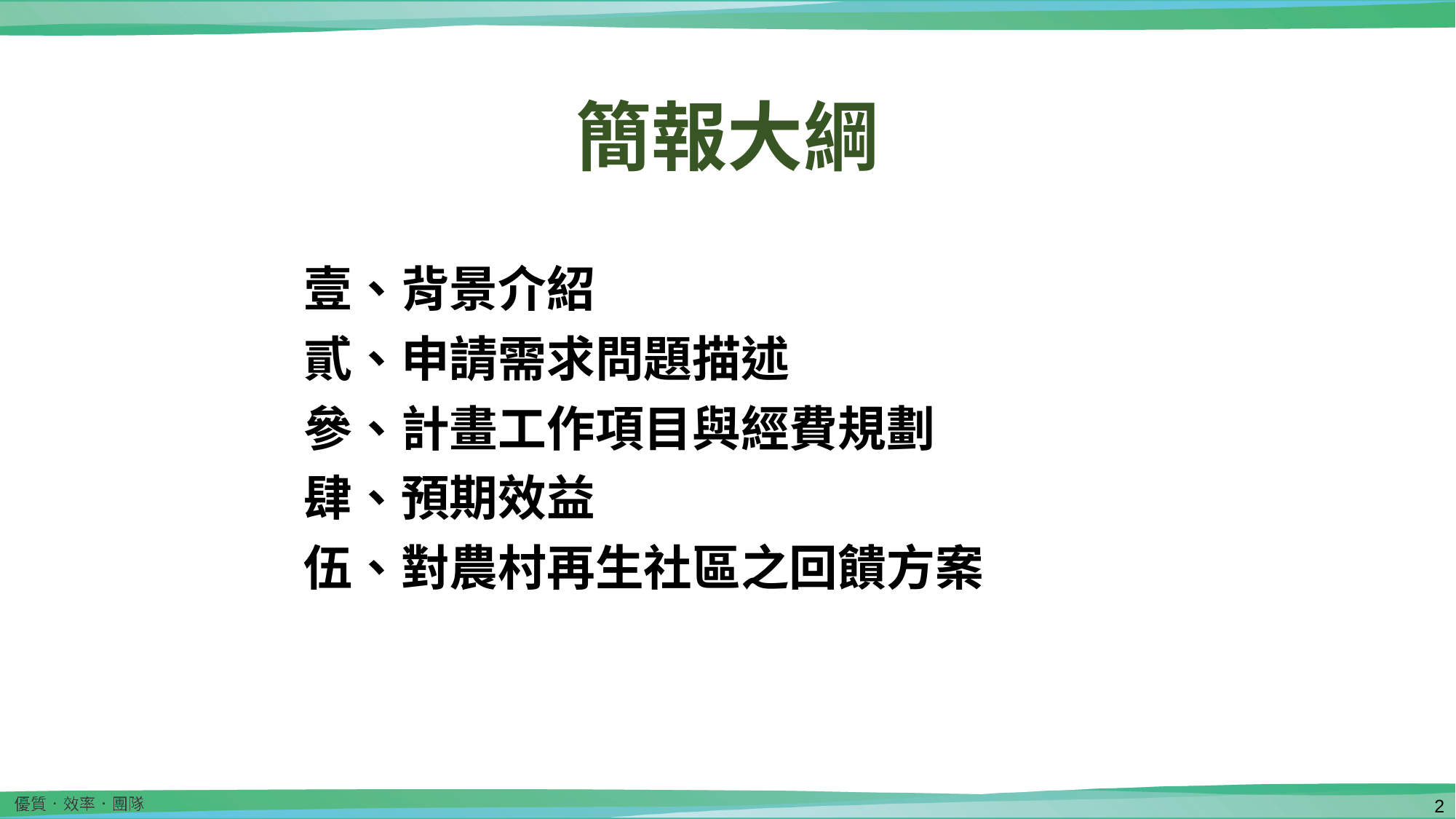

簡報大綱
壹、背景介紹
貳、申請需求問題描述
參、計畫工作項目與經費規劃
肆、預期效益
伍、對農村再生社區之回饋方案
2